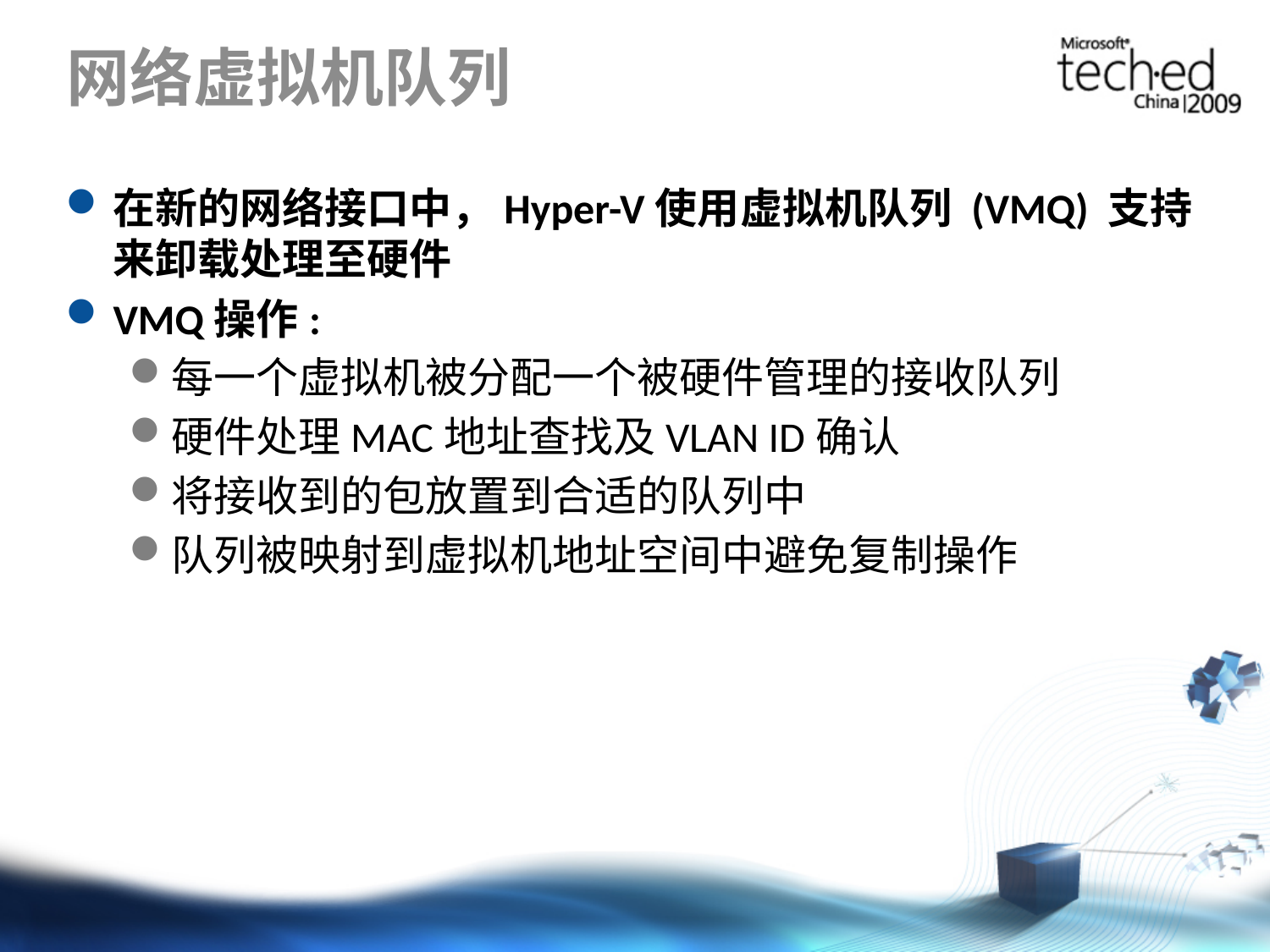

# 网络虚拟机队列
在新的网络接口中，Hyper-V使用虚拟机队列 (VMQ) 支持来卸载处理至硬件
VMQ操作:
每一个虚拟机被分配一个被硬件管理的接收队列
硬件处理MAC地址查找及VLAN ID确认
将接收到的包放置到合适的队列中
队列被映射到虚拟机地址空间中避免复制操作